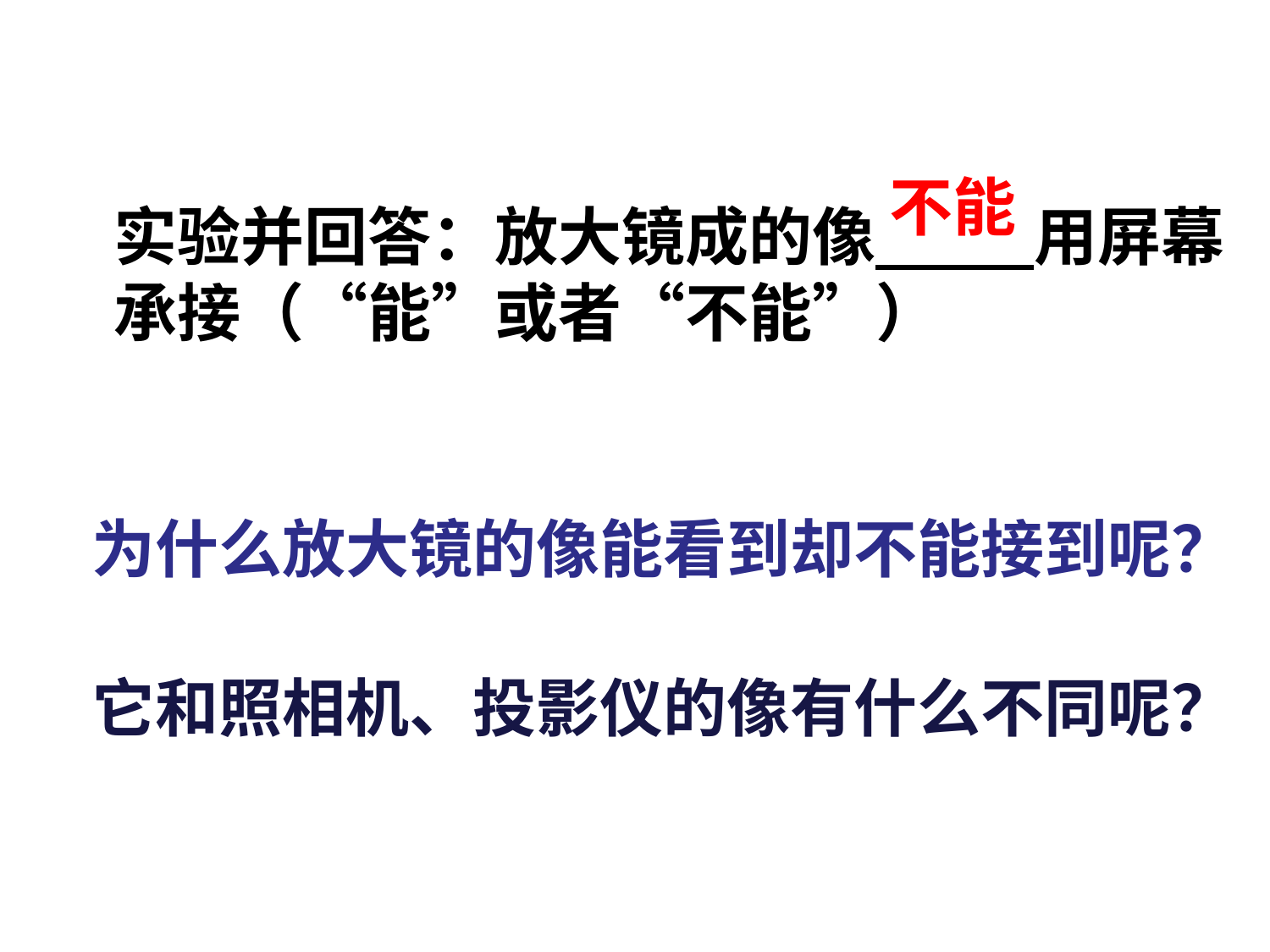

不能
实验并回答：放大镜成的像           用屏幕
承接（“能”或者“不能”）
为什么放大镜的像能看到却不能接到呢？
它和照相机、投影仪的像有什么不同呢？